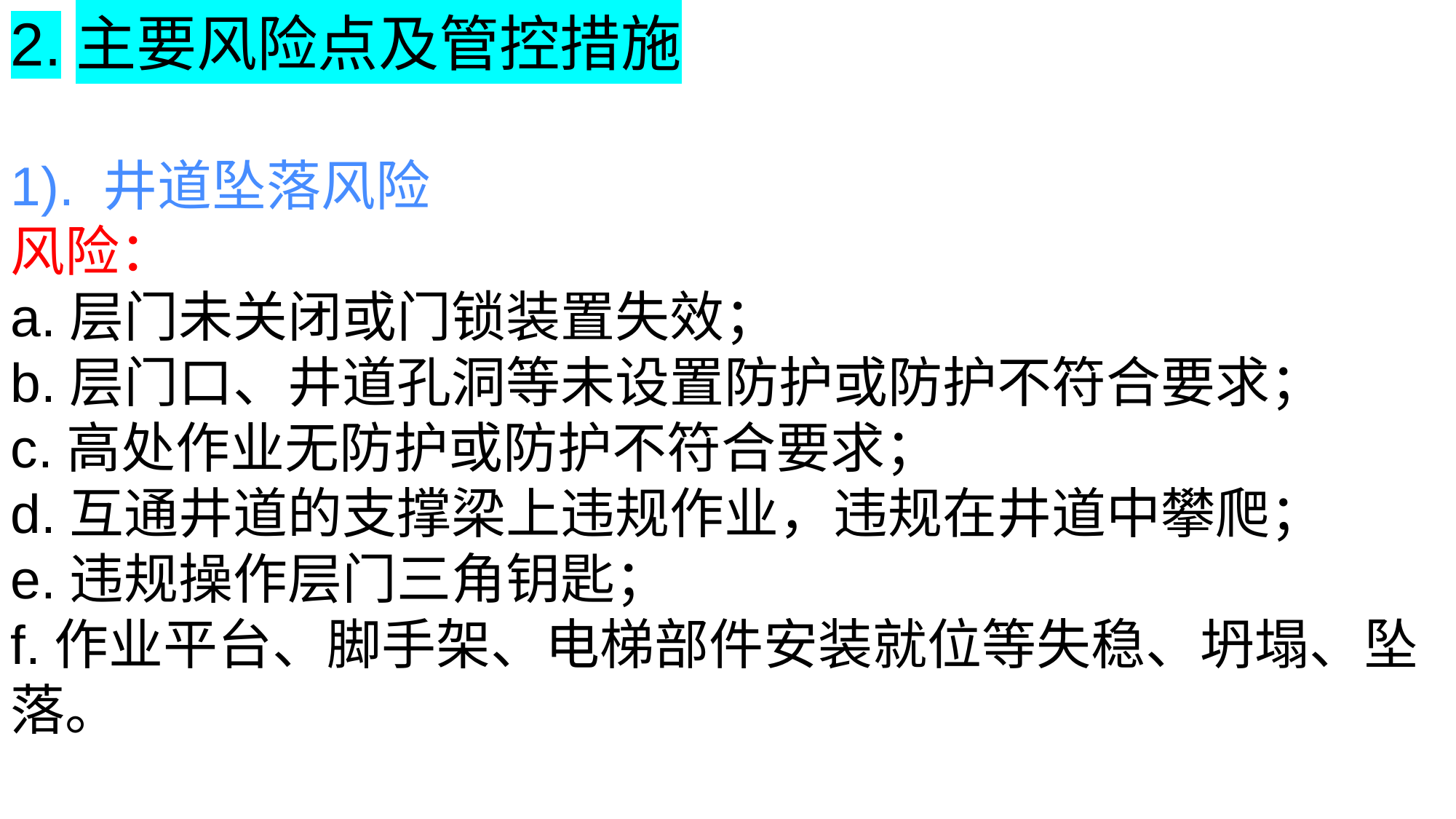

2.主要风险点及管控措施

1). 井道坠落风险
风险：
a.层门未关闭或门锁装置失效；
b.层门口、井道孔洞等未设置防护或防护不符合要求；
c.高处作业无防护或防护不符合要求；
d.互通井道的支撑梁上违规作业，违规在井道中攀爬；
e.违规操作层门三角钥匙；
f.作业平台、脚手架、电梯部件安装就位等失稳、坍塌、坠落。